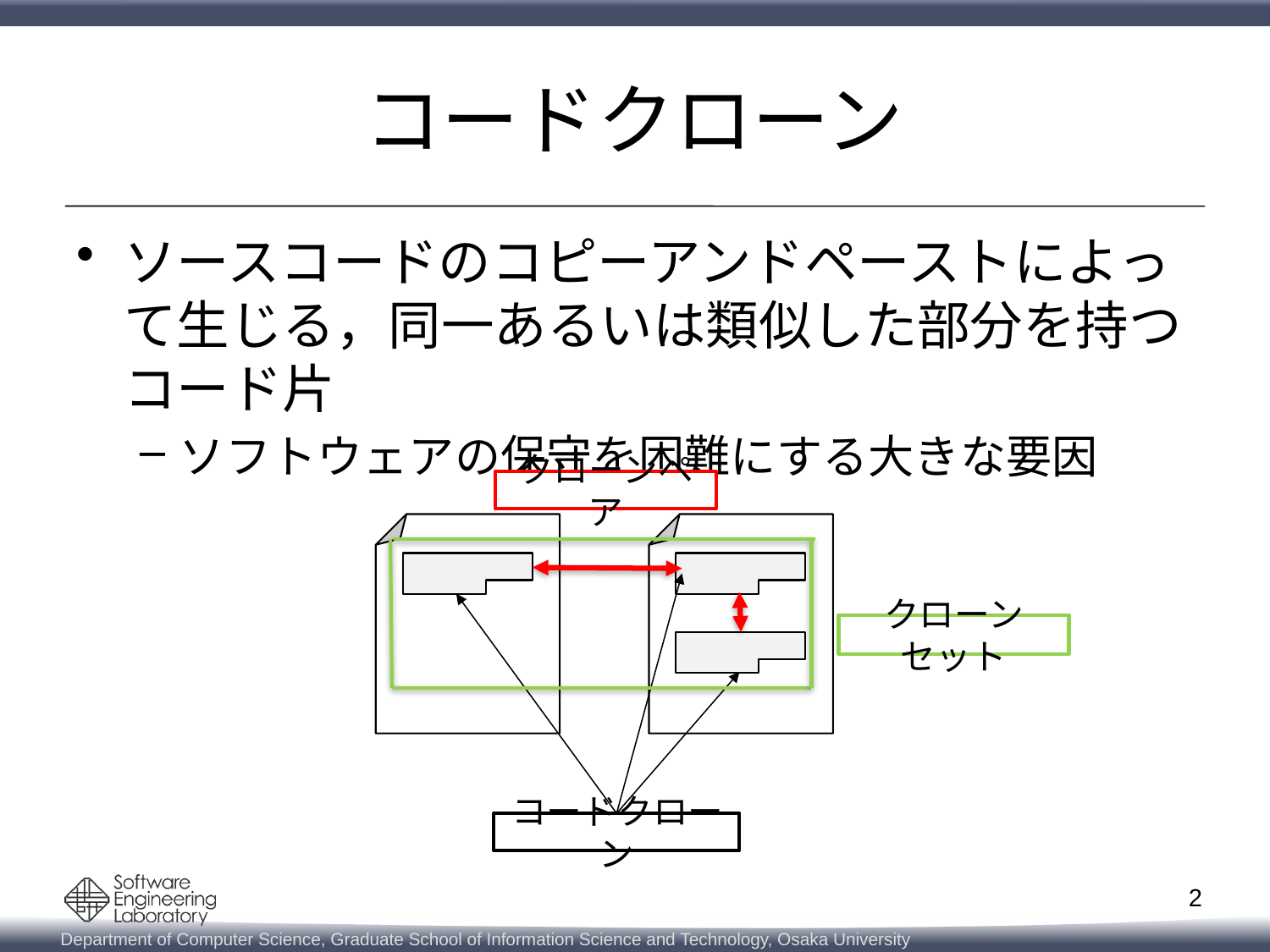

# コードクローン
ソースコードのコピーアンドペーストによって生じる，同一あるいは類似した部分を持つコード片
ソフトウェアの保守を困難にする大きな要因
クローンペア

クローンセット

コードクローン
2